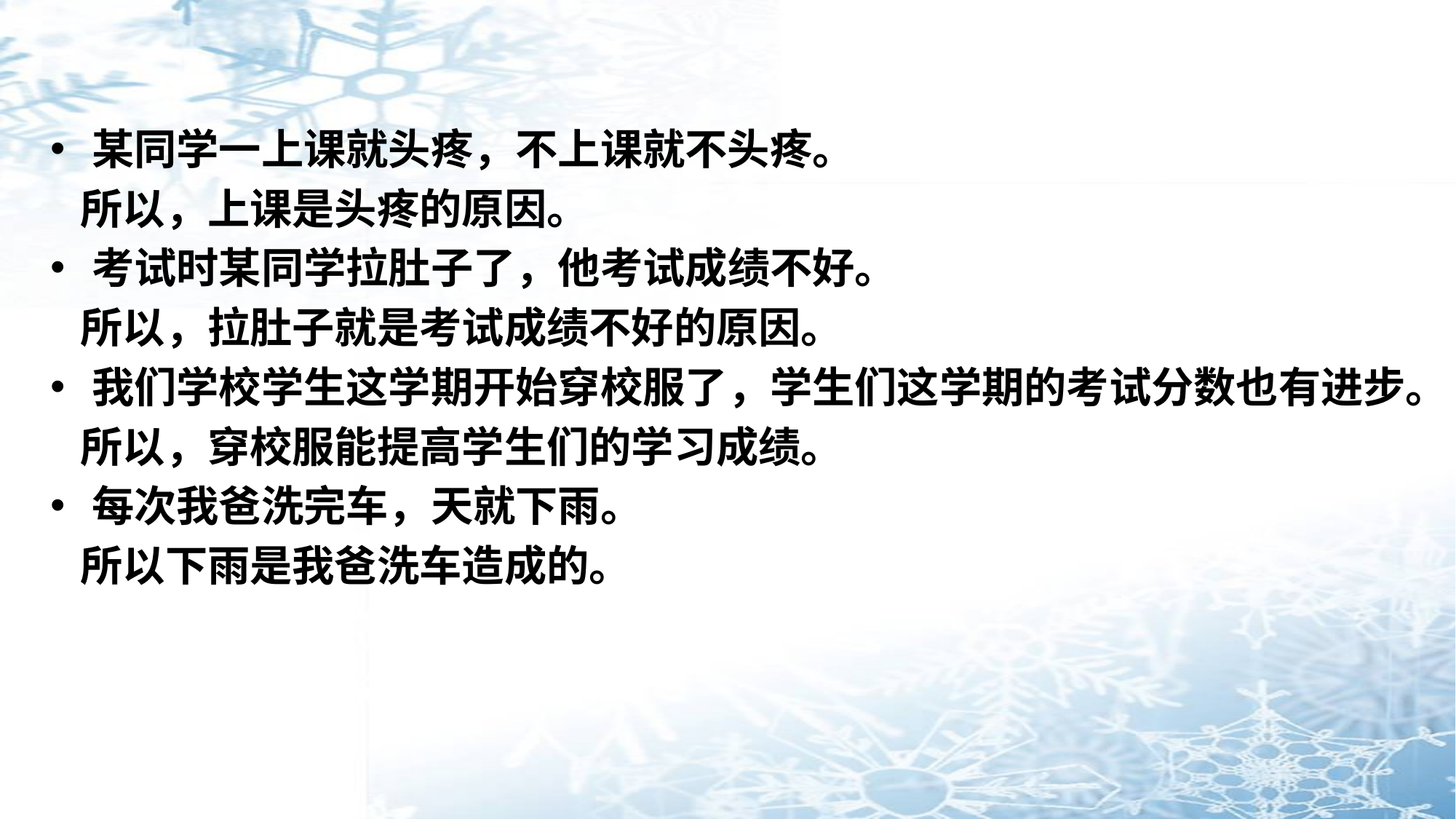

某同学一上课就头疼，不上课就不头疼。
  所以，上课是头疼的原因。
考试时某同学拉肚子了，他考试成绩不好。
  所以，拉肚子就是考试成绩不好的原因。
我们学校学生这学期开始穿校服了，学生们这学期的考试分数也有进步。
  所以，穿校服能提高学生们的学习成绩。
每次我爸洗完车，天就下雨。
  所以下雨是我爸洗车造成的。